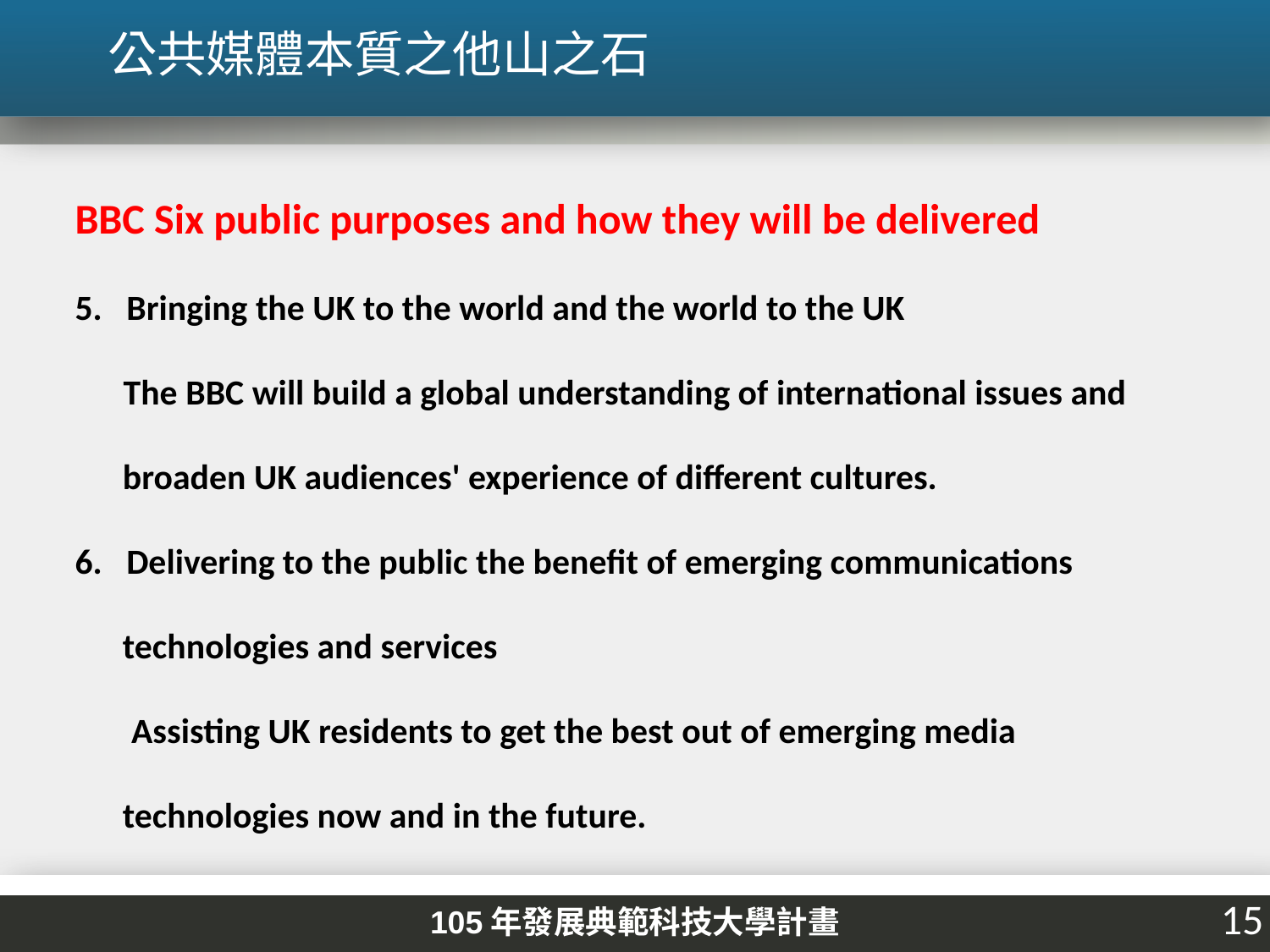

公共媒體本質之他山之石
BBC Six public purposes and how they will be delivered
5.   Bringing the UK to the world and the world to the UK
      The BBC will build a global understanding of international issues and broaden UK audiences' experience of different cultures.
6.   Delivering to the public the benefit of emerging communications technologies and services
       Assisting UK residents to get the best out of emerging media technologies now and in the future.